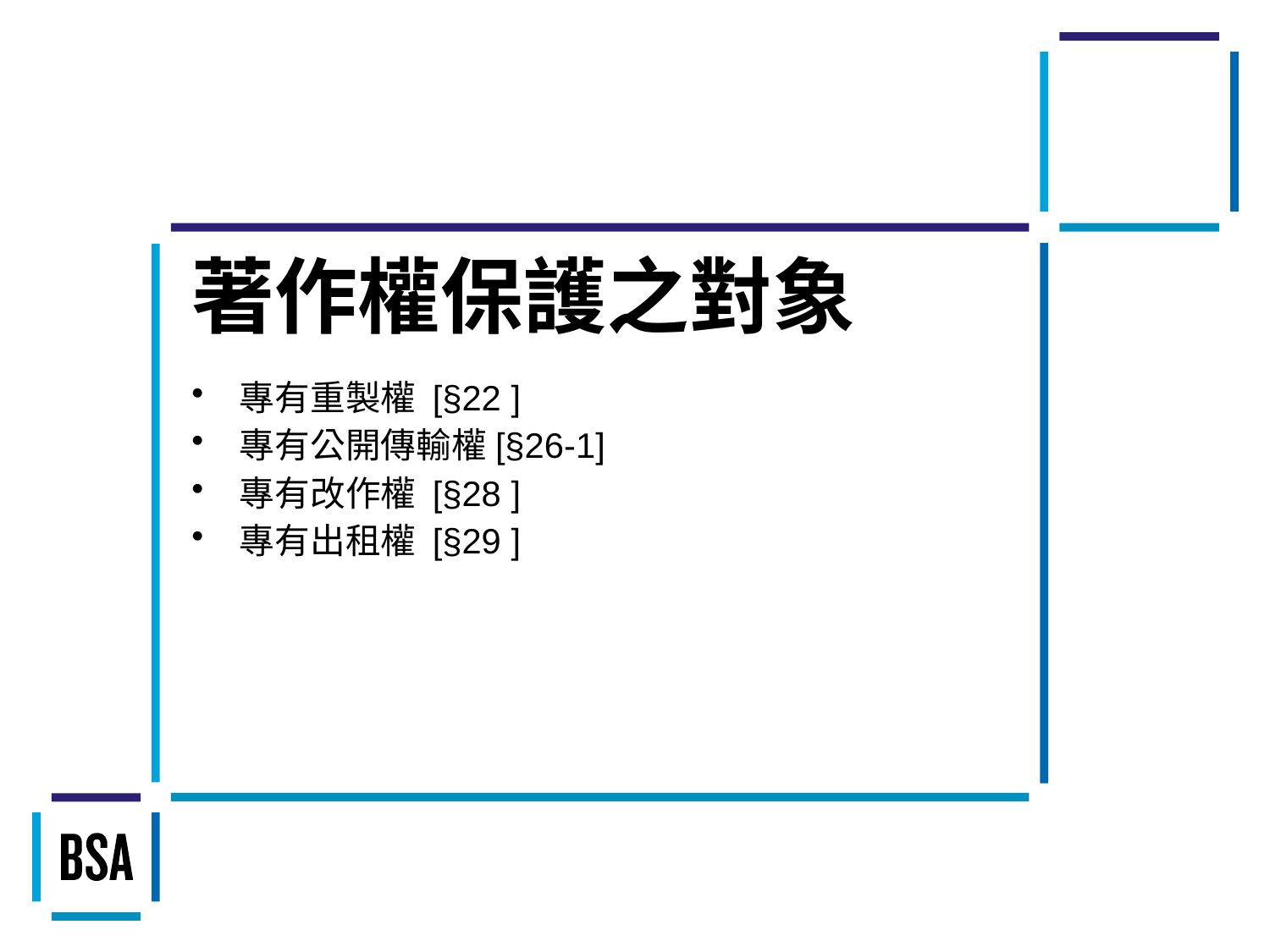

# 著作權保護之對象
專有重製權 [§22 ]
專有公開傳輸權[§26-1]
專有改作權 [§28 ]
專有出租權 [§29 ]